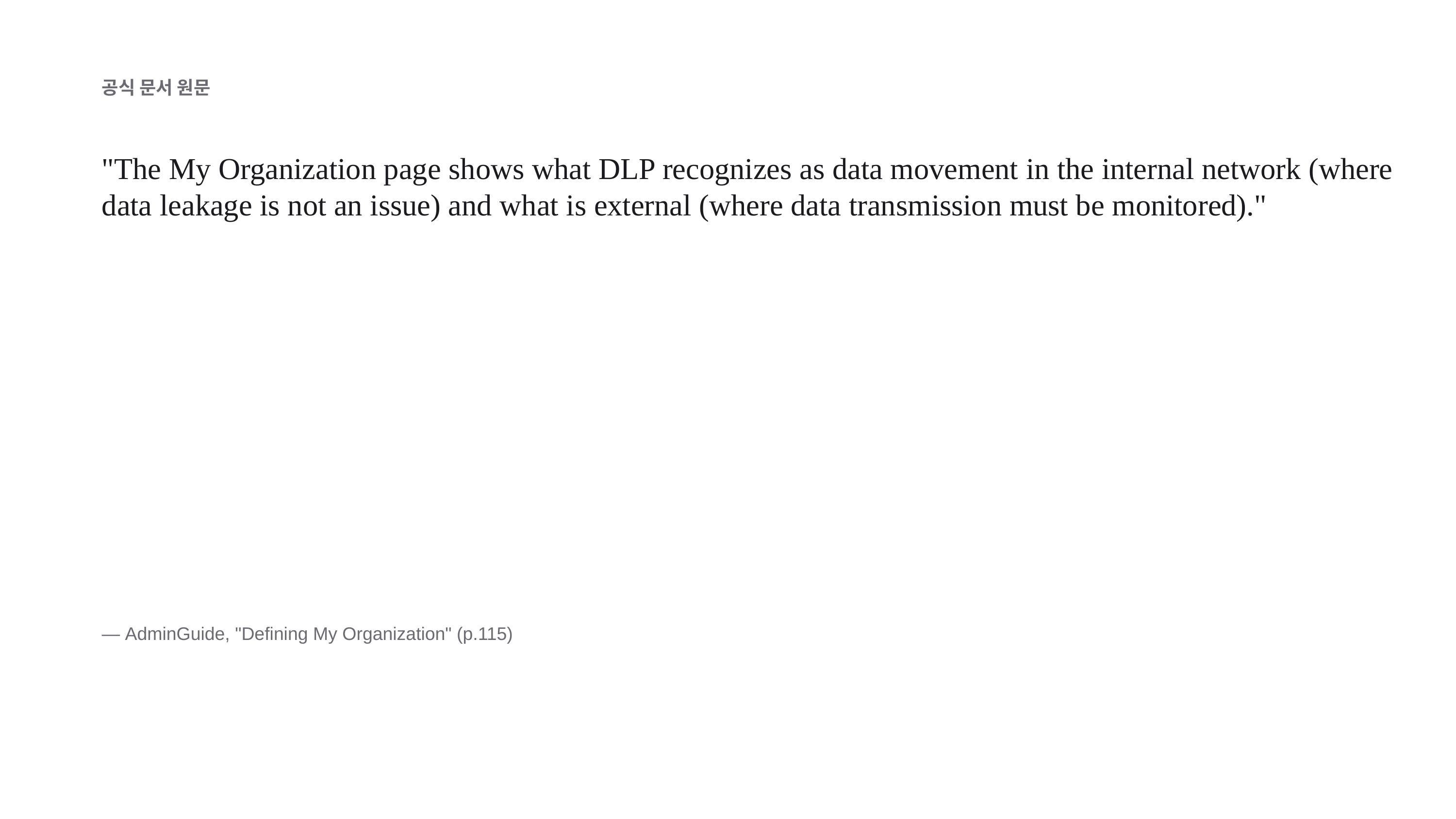

공식 문서 원문
"The My Organization page shows what DLP recognizes as data movement in the internal network (where data leakage is not an issue) and what is external (where data transmission must be monitored)."
— AdminGuide, "Defining My Organization" (p.115)